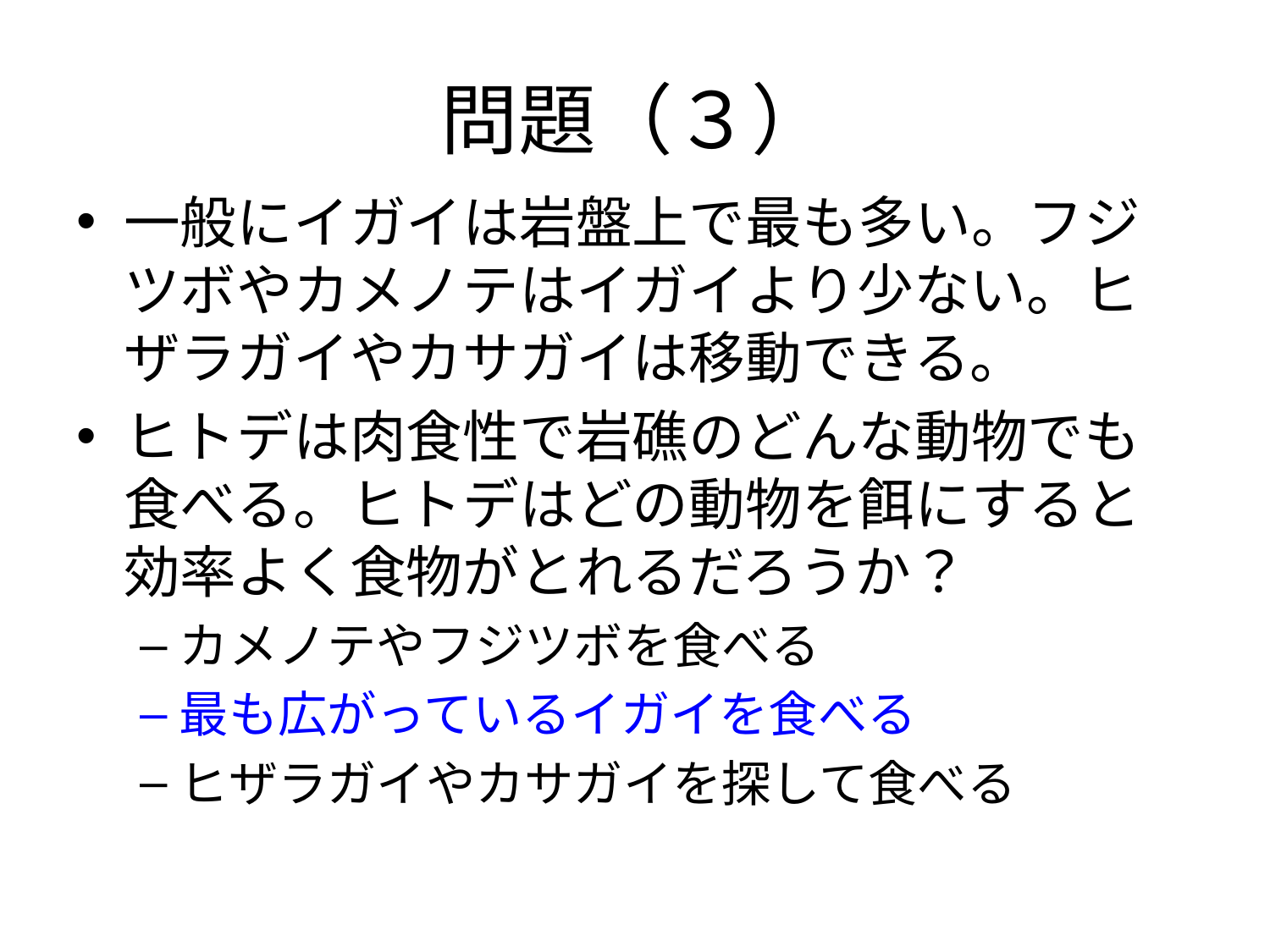

# 問題（３）
一般にイガイは岩盤上で最も多い。フジツボやカメノテはイガイより少ない。ヒザラガイやカサガイは移動できる。
ヒトデは肉食性で岩礁のどんな動物でも食べる。ヒトデはどの動物を餌にすると効率よく食物がとれるだろうか？
カメノテやフジツボを食べる
最も広がっているイガイを食べる
ヒザラガイやカサガイを探して食べる